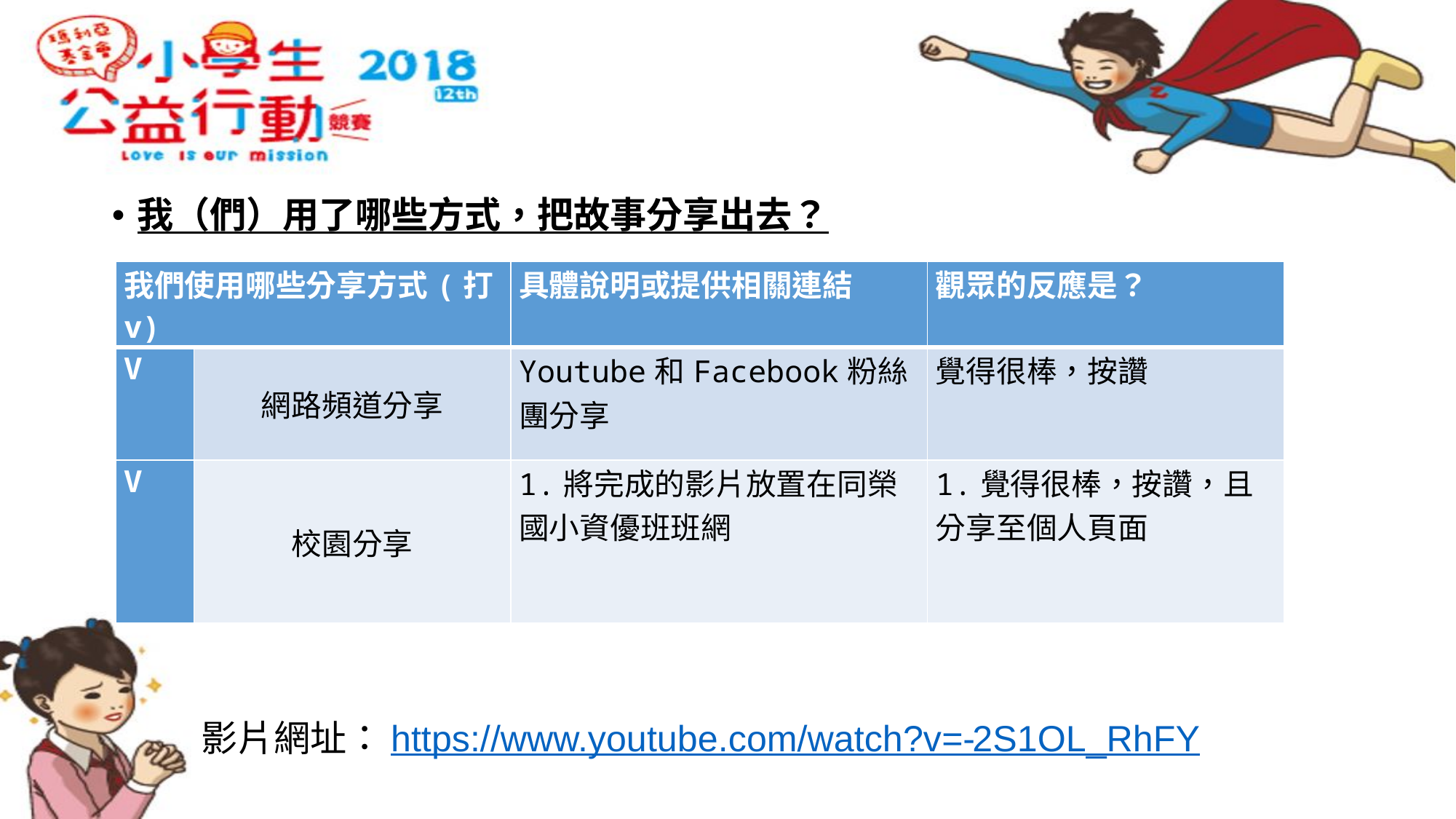

#
我（們）用了哪些方式，把故事分享出去？

          影片網址：https://www.youtube.com/watch?v=-2S1OL_RhFY

| 我們使用哪些分享方式(打v) |  | 具體說明或提供相關連結 | 觀眾的反應是？ |
| --- | --- | --- | --- |
| V | 網路頻道分享 | Youtube和Facebook粉絲團分享 | 覺得很棒，按讚 |
| V | 校園分享 | 1.將完成的影片放置在同榮國小資優班班網 | 1.覺得很棒，按讚，且分享至個人頁面 |